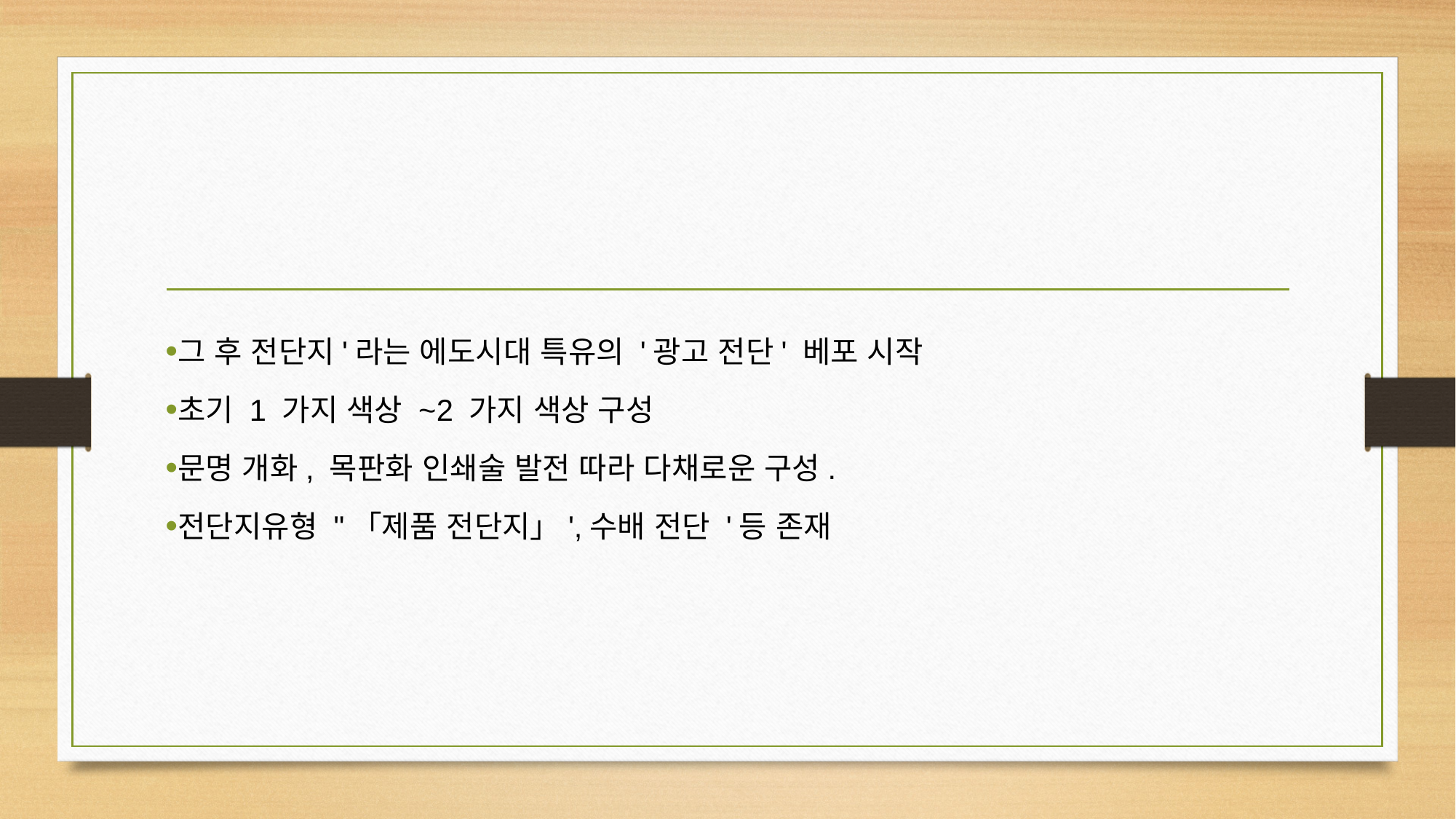

그 후 전단지'라는 에도시대 특유의 '광고 전단' 베포 시작
초기 1 가지 색상 ~2 가지 색상 구성
문명 개화, 목판화 인쇄술 발전 따라 다채로운 구성.
전단지유형 "「제품 전단지」',수배 전단 '등 존재